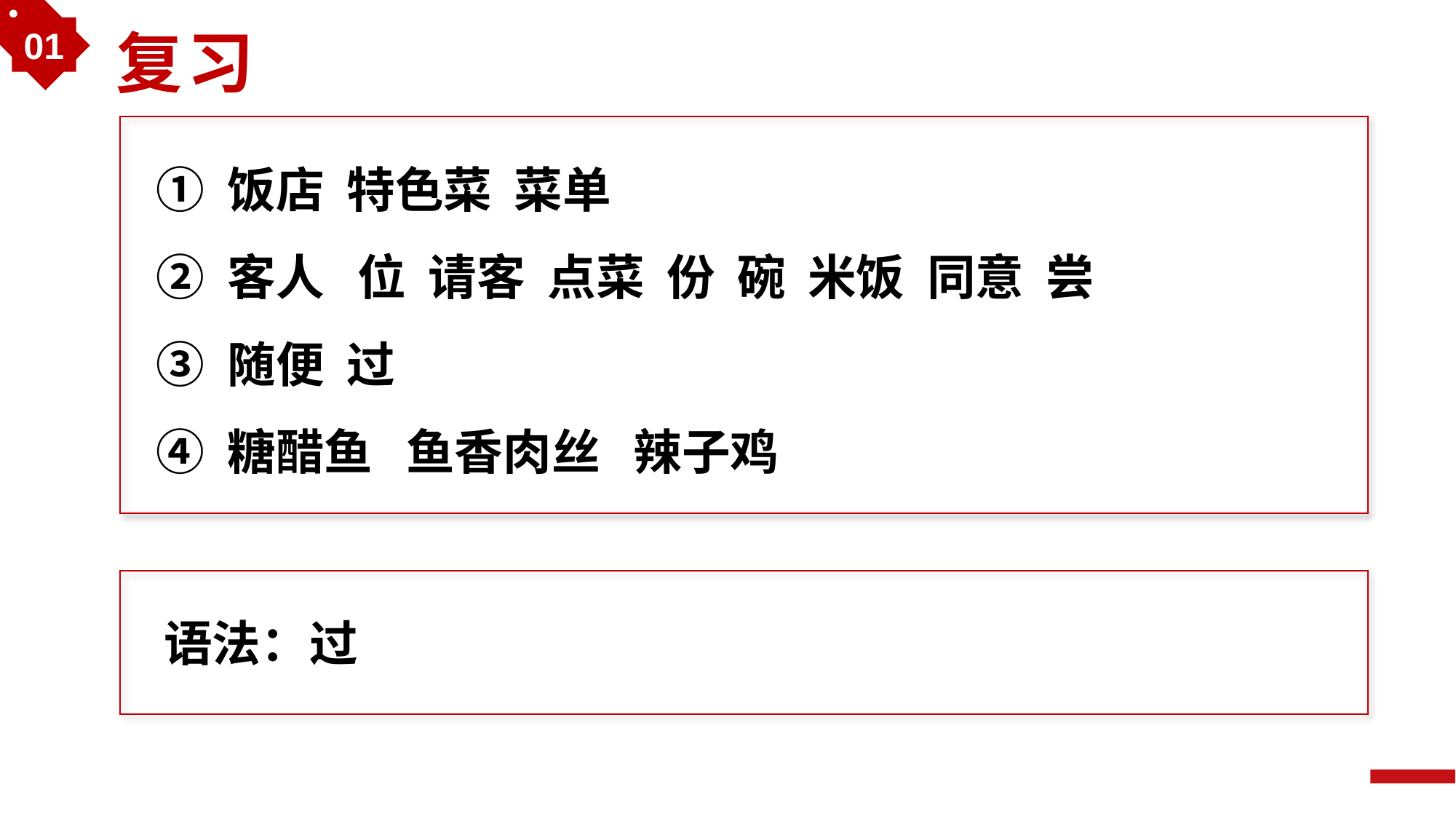

01
复习

① 饭店  特色菜  菜单
② 客人   位  请客  点菜  份  碗  米饭  同意  尝
③ 随便  过
④ 糖醋鱼   鱼香肉丝   辣子鸡

语法：过